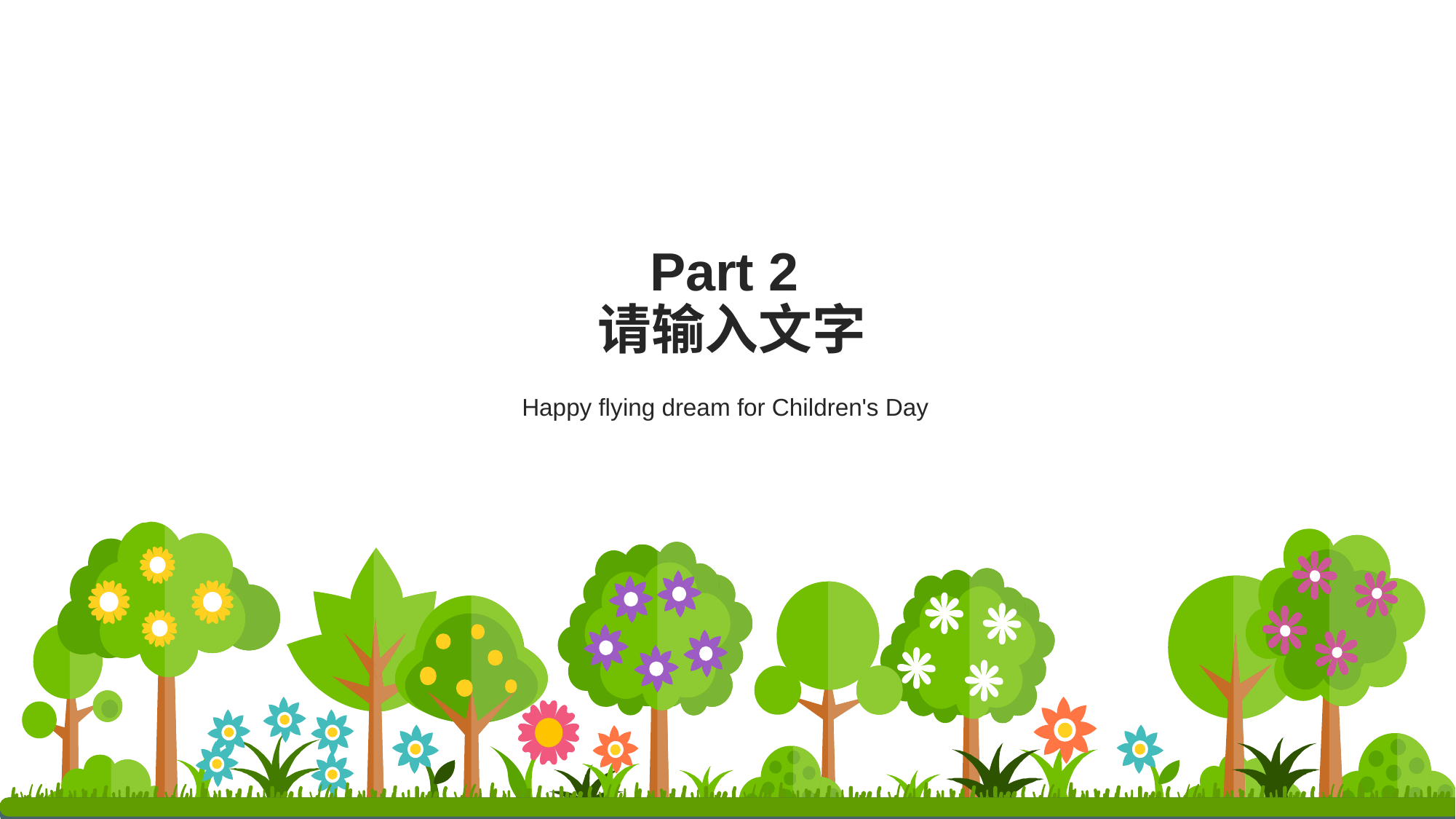

# Part 2 请输入文字

Happy flying dream for Children's Day